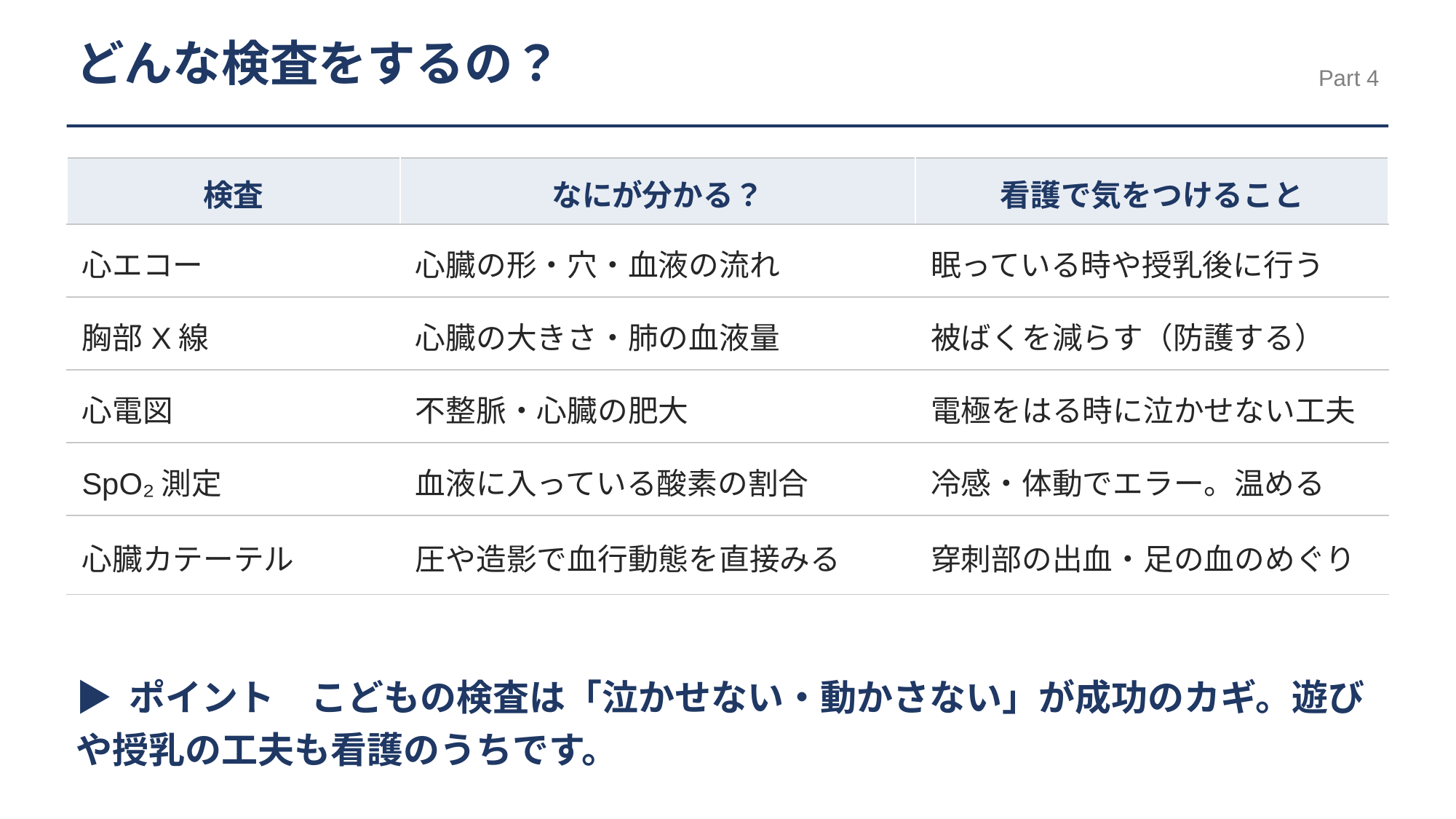

どんな検査をするの？
Part 4

| 検査 | なにが分かる？ | 看護で気をつけること |
| --- | --- | --- |
| 心エコー | 心臓の形・穴・血液の流れ | 眠っている時や授乳後に行う |
| 胸部X線 | 心臓の大きさ・肺の血液量 | 被ばくを減らす（防護する） |
| 心電図 | 不整脈・心臓の肥大 | 電極をはる時に泣かせない工夫 |
| SpO₂測定 | 血液に入っている酸素の割合 | 冷感・体動でエラー。温める |
| 心臓カテーテル | 圧や造影で血行動態を直接みる | 穿刺部の出血・足の血のめぐり |
▶ ポイント　こどもの検査は「泣かせない・動かさない」が成功のカギ。遊びや授乳の工夫も看護のうちです。